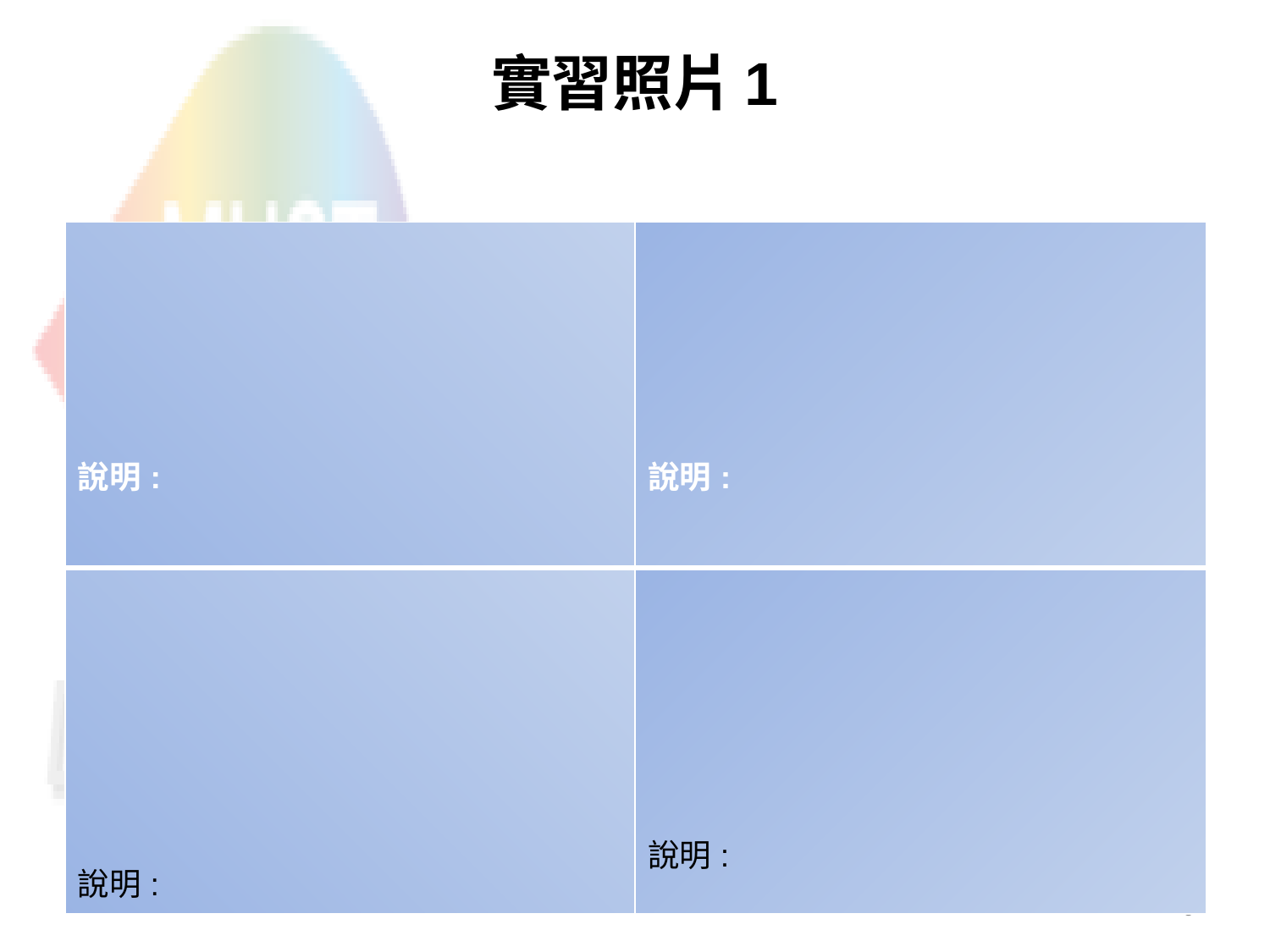

# 實習照片1
| 說明: | 說明: |
| --- | --- |
| 說明: | 說明: |
6